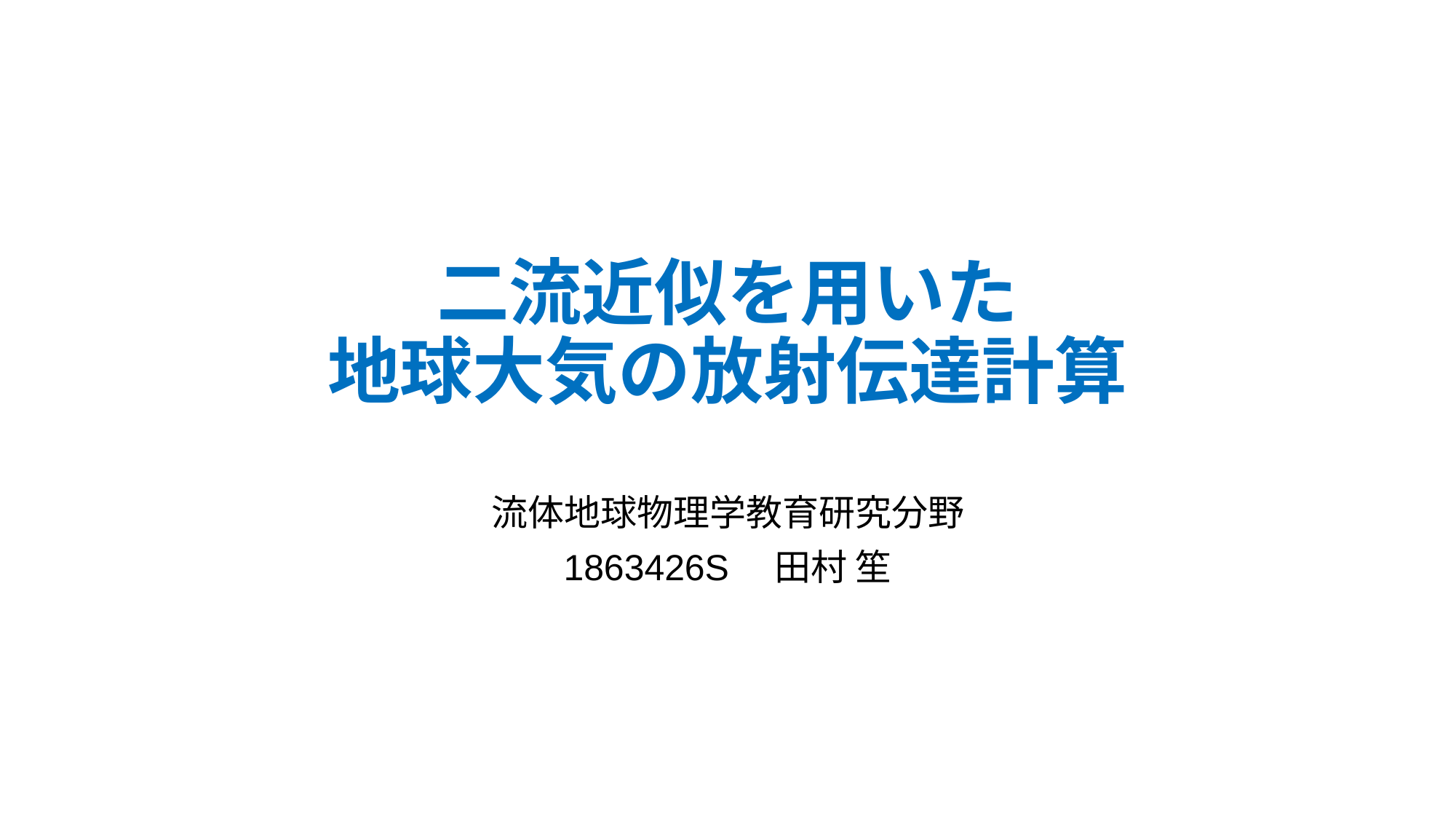

# 二流近似を用いた 地球大気の放射伝達計算

流体地球物理学教育研究分野
1863426S　田村 笙